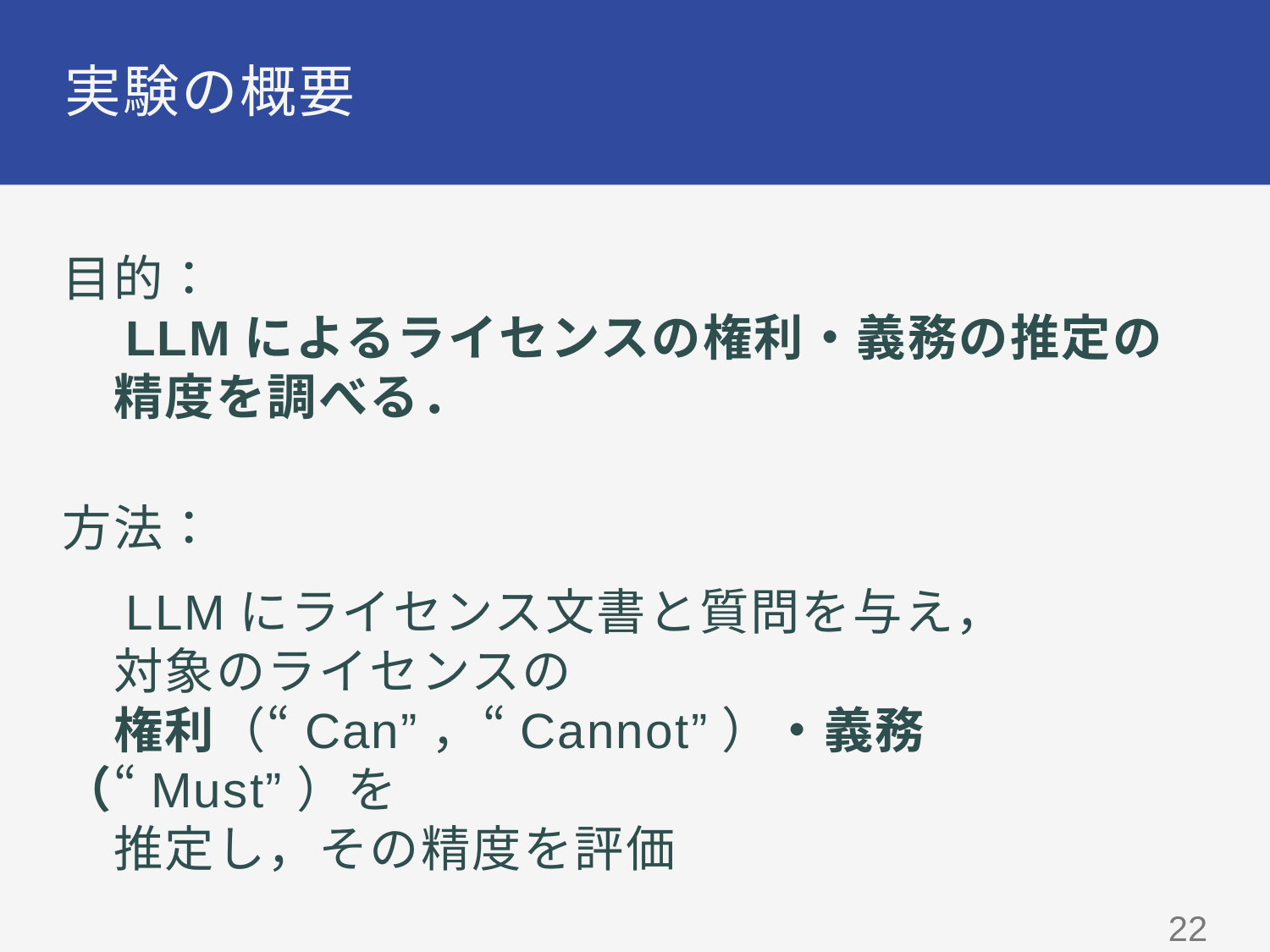

# 実験の概要
目的：
　LLMによるライセンスの権利・義務の推定の
　精度を調べる．

方法：
　LLMにライセンス文書と質問を与え，
　対象のライセンスの
　権利（“Can”，“Cannot”）・義務（“Must”）を
　推定し，その精度を評価

22